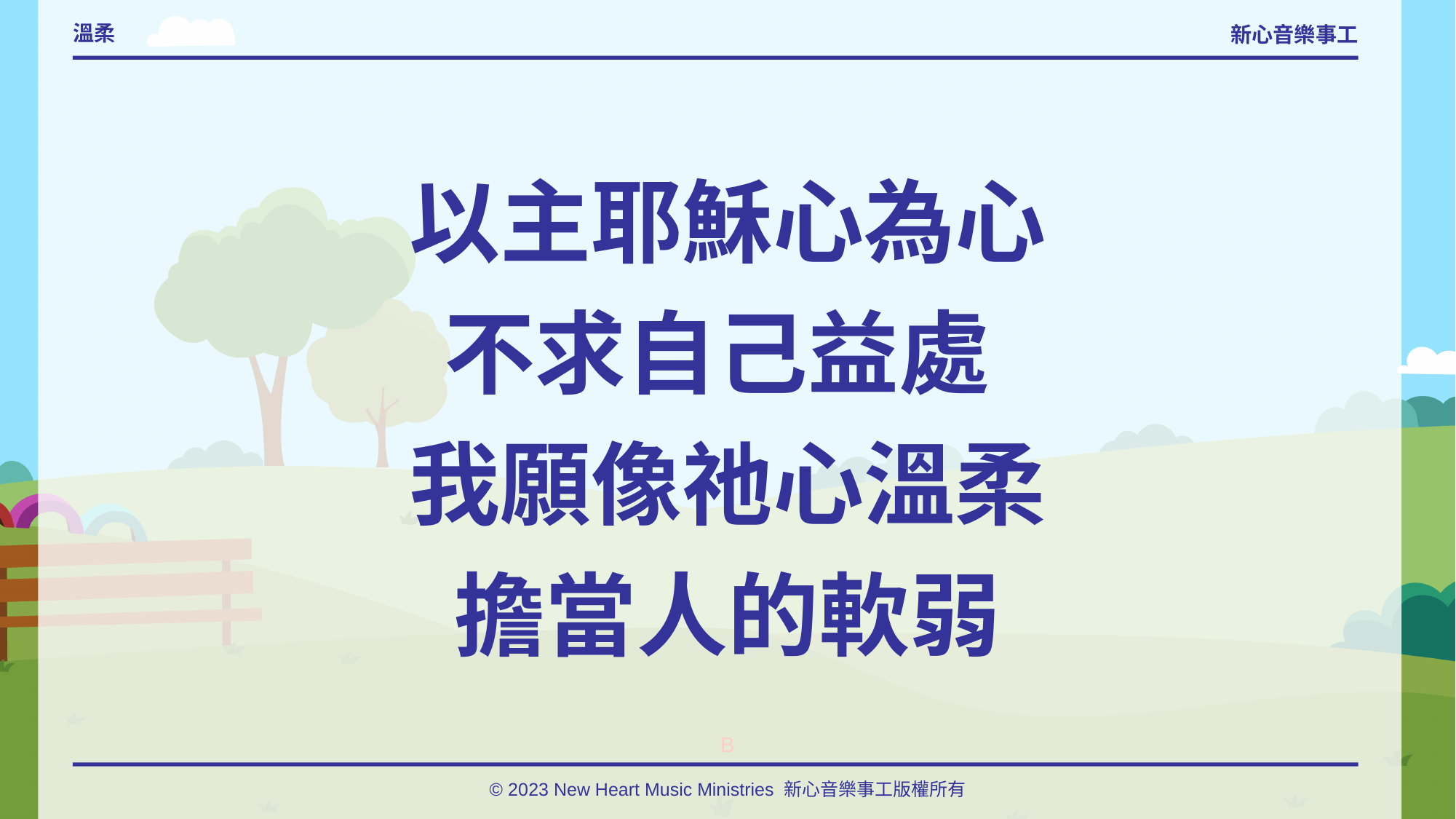

# 溫柔
以主耶穌心為心
不求自己益處
我願像祂心溫柔
擔當人的軟弱
B
© 2023 New Heart Music Ministries 新心音樂事工版權所有